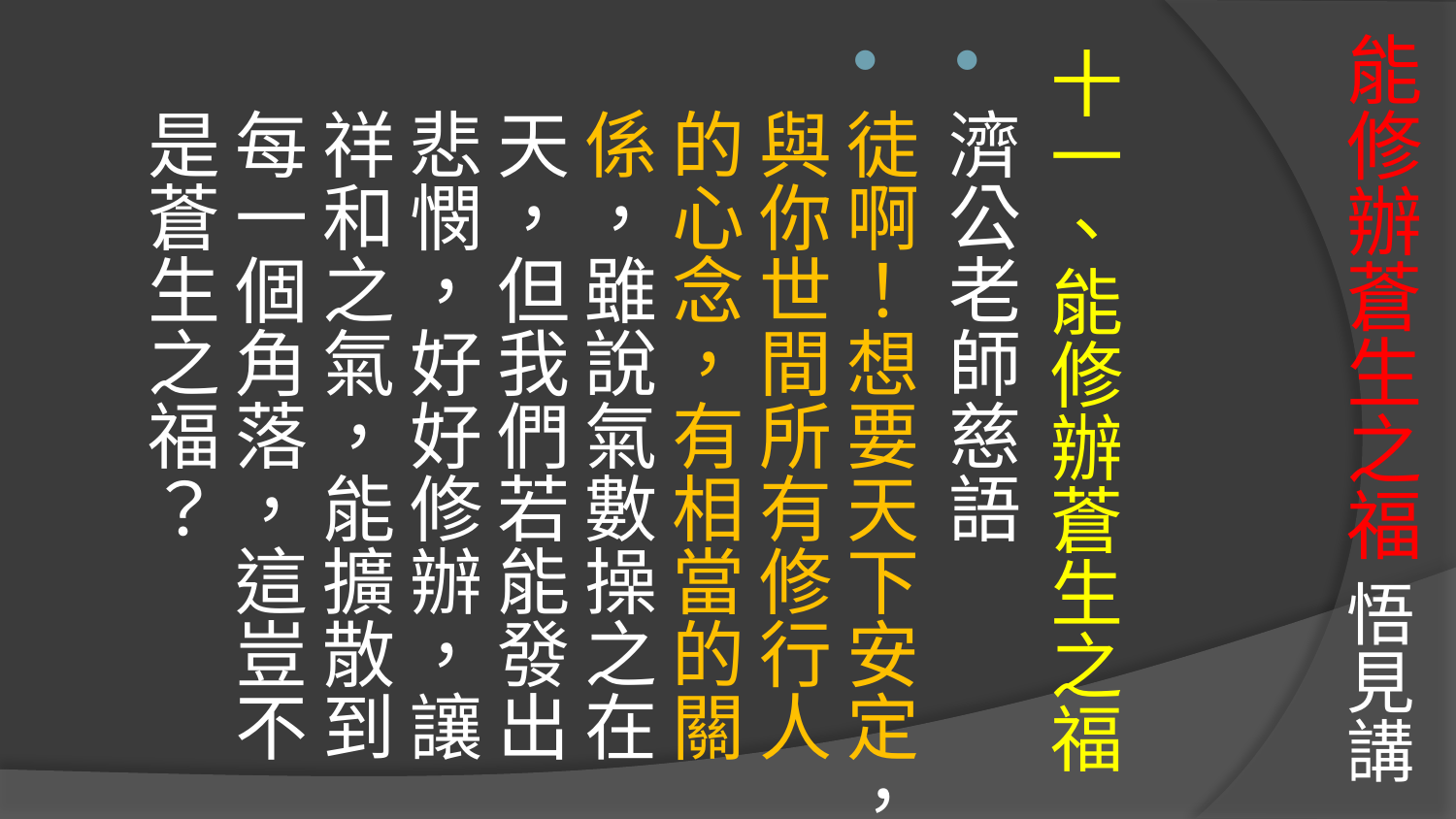

# 能修辦蒼生之福 悟見講
十一、能修辦蒼生之福
濟公老師慈語
徒啊！想要天下安定，與你世間所有修行人的心念，有相當的關係，雖說氣數操之在天，但我們若能發出悲憫，好好修辦，讓祥和之氣，能擴散到每一個角落，這豈不是蒼生之福？